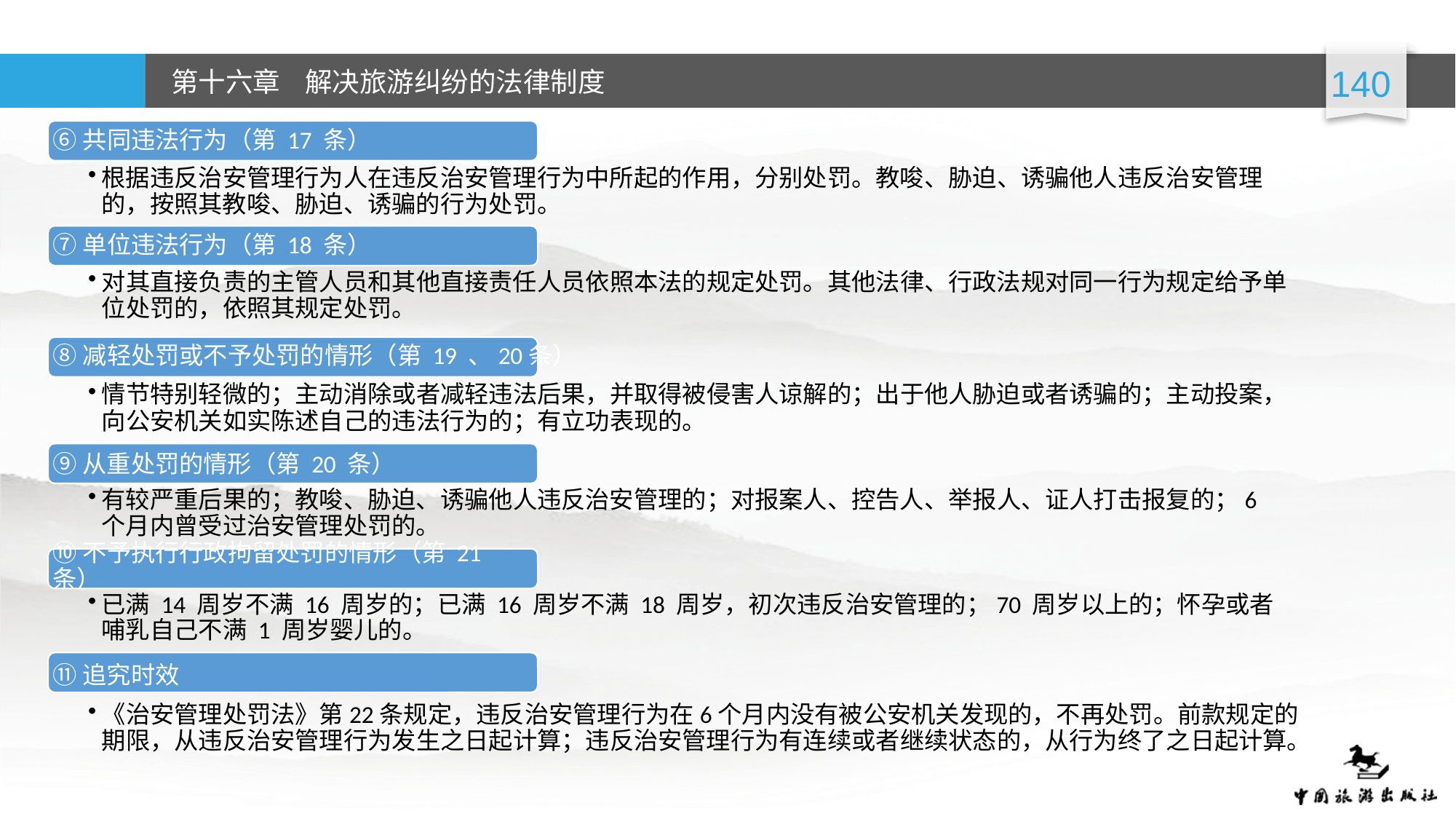

⑥共同违法行为（第 17 条）

根据违反治安管理行为人在违反治安管理行为中所起的作用，分别处罚。教唆、胁迫、诱骗他人违反治安管理的，按照其教唆、胁迫、诱骗的行为处罚。

⑦单位违法行为（第 18 条）

对其直接负责的主管人员和其他直接责任人员依照本法的规定处罚。其他法律、行政法规对同一行为规定给予单位处罚的，依照其规定处罚。

⑧减轻处罚或不予处罚的情形（第 19 、20条）

情节特别轻微的；主动消除或者减轻违法后果，并取得被侵害人谅解的；出于他人胁迫或者诱骗的；主动投案，向公安机关如实陈述自己的违法行为的；有立功表现的。

⑨从重处罚的情形（第 20 条）

有较严重后果的；教唆、胁迫、诱骗他人违反治安管理的；对报案人、控告人、举报人、证人打击报复的；6 个月内曾受过治安管理处罚的。

⑩不予执行行政拘留处罚的情形（第 21 条）

已满 14 周岁不满 16 周岁的；已满 16 周岁不满 18 周岁，初次违反治安管理的；70 周岁以上的；怀孕或者哺乳自己不满 1 周岁婴儿的。

⑪追究时效

《治安管理处罚法》第22条规定，违反治安管理行为在6个月内没有被公安机关发现的，不再处罚。前款规定的期限，从违反治安管理行为发生之日起计算；违反治安管理行为有连续或者继续状态的，从行为终了之日起计算。